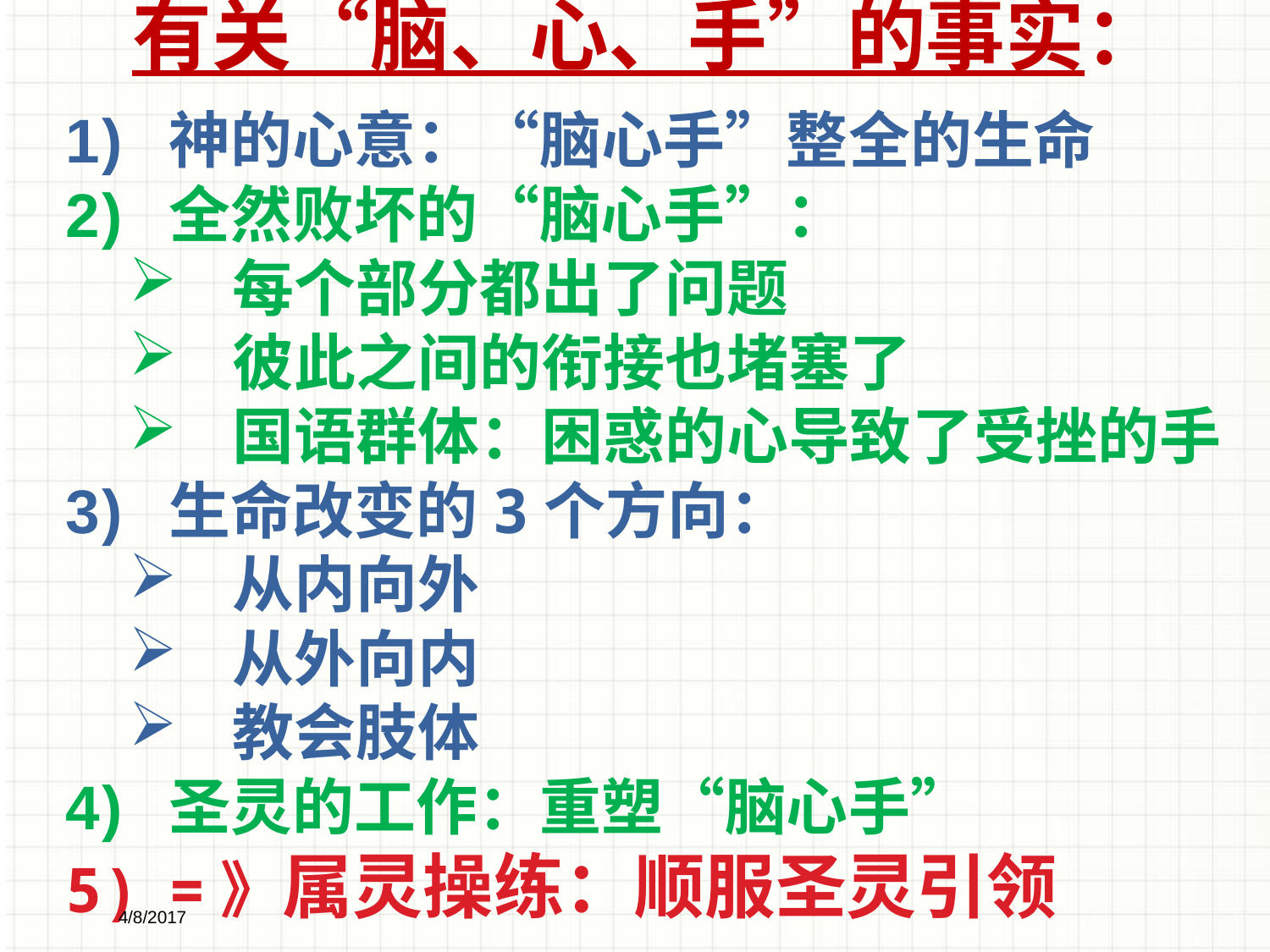

有关“脑、心、手”的事实：
神的心意：“脑心手”整全的生命
全然败坏的“脑心手”：
每个部分都出了问题
彼此之间的衔接也堵塞了
国语群体：困惑的心导致了受挫的手
生命改变的3个方向：
从内向外
从外向内
教会肢体
圣灵的工作：重塑“脑心手”
=》属灵操练：顺服圣灵引领

4/8/2017